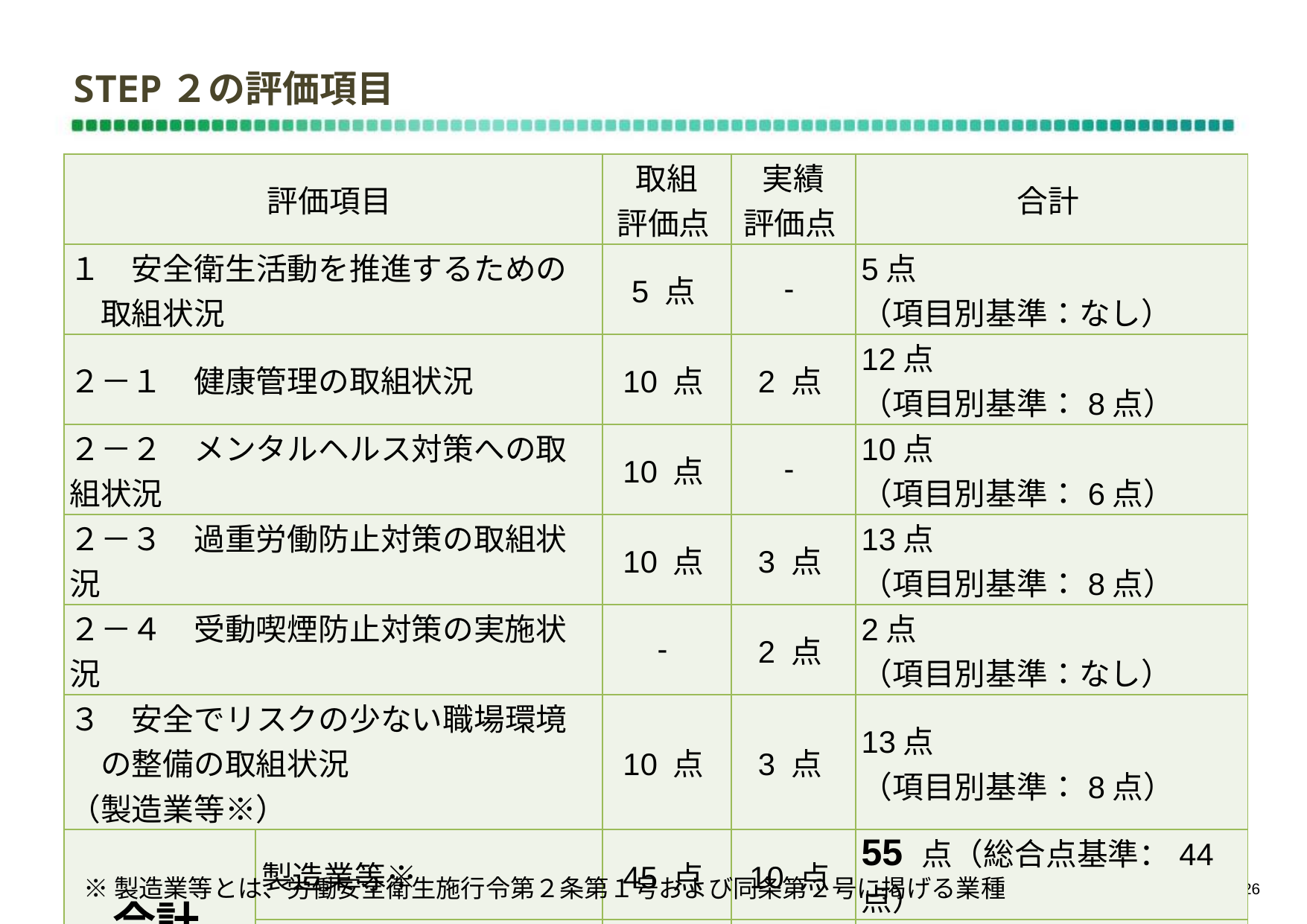

# STEP２の評価項目
| 評価項目 |  | 取組 評価点 | 実績 評価点 | 合計 |
| --- | --- | --- | --- | --- |
| １　安全衛生活動を推進するための取組状況 |  | 5 点 | - | 5点 （項目別基準：なし） |
| ２－１　健康管理の取組状況 |  | 10 点 | 2 点 | 12点 （項目別基準：8点） |
| ２－２　メンタルヘルス対策への取組状況 |  | 10 点 | - | 10点 （項目別基準：6点） |
| ２－３　過重労働防止対策の取組状況 |  | 10 点 | 3 点 | 13点 （項目別基準：8点） |
| ２－４　受動喫煙防止対策の実施状況 |  | - | 2 点 | 2点 （項目別基準：なし） |
| ３　安全でリスクの少ない職場環境の整備の取組状況 （製造業等※） |  | 10 点 | 3 点 | 13点 （項目別基準：8点） |
| 合計 | 製造業等※ | 45 点 | 10 点 | 55 点（総合点基準：44点） |
|  | 製造業等以外※ | 35 点 | 7 点 | 42 点（総合点基準：34点） |
※製造業等とは、労働安全衛生施行令第２条第１号および同条第２号に掲げる業種
26